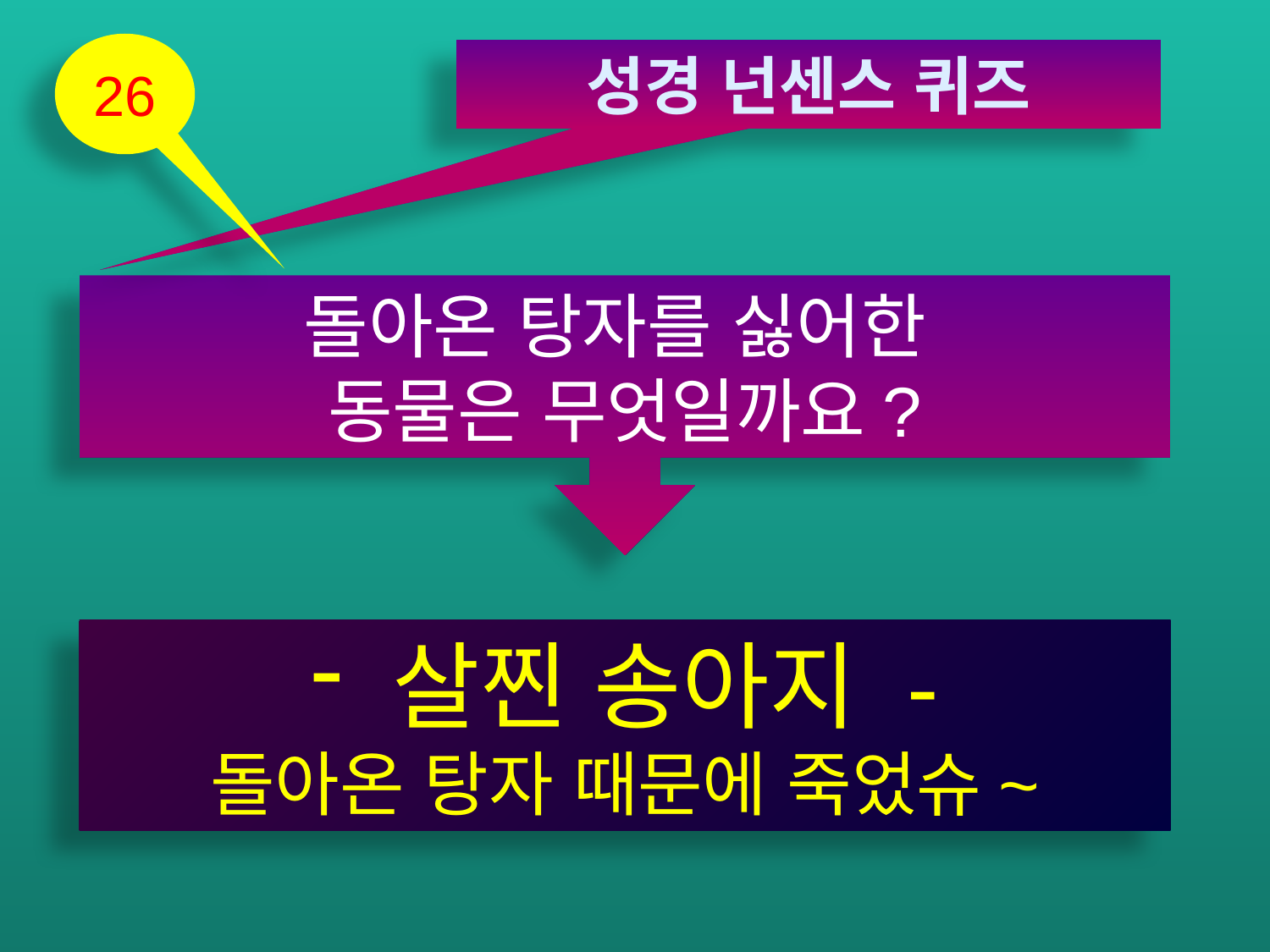

26
성경 넌센스 퀴즈
돌아온 탕자를 싫어한
동물은 무엇일까요?
 살찐 송아지 -
돌아온 탕자 때문에 죽었슈~